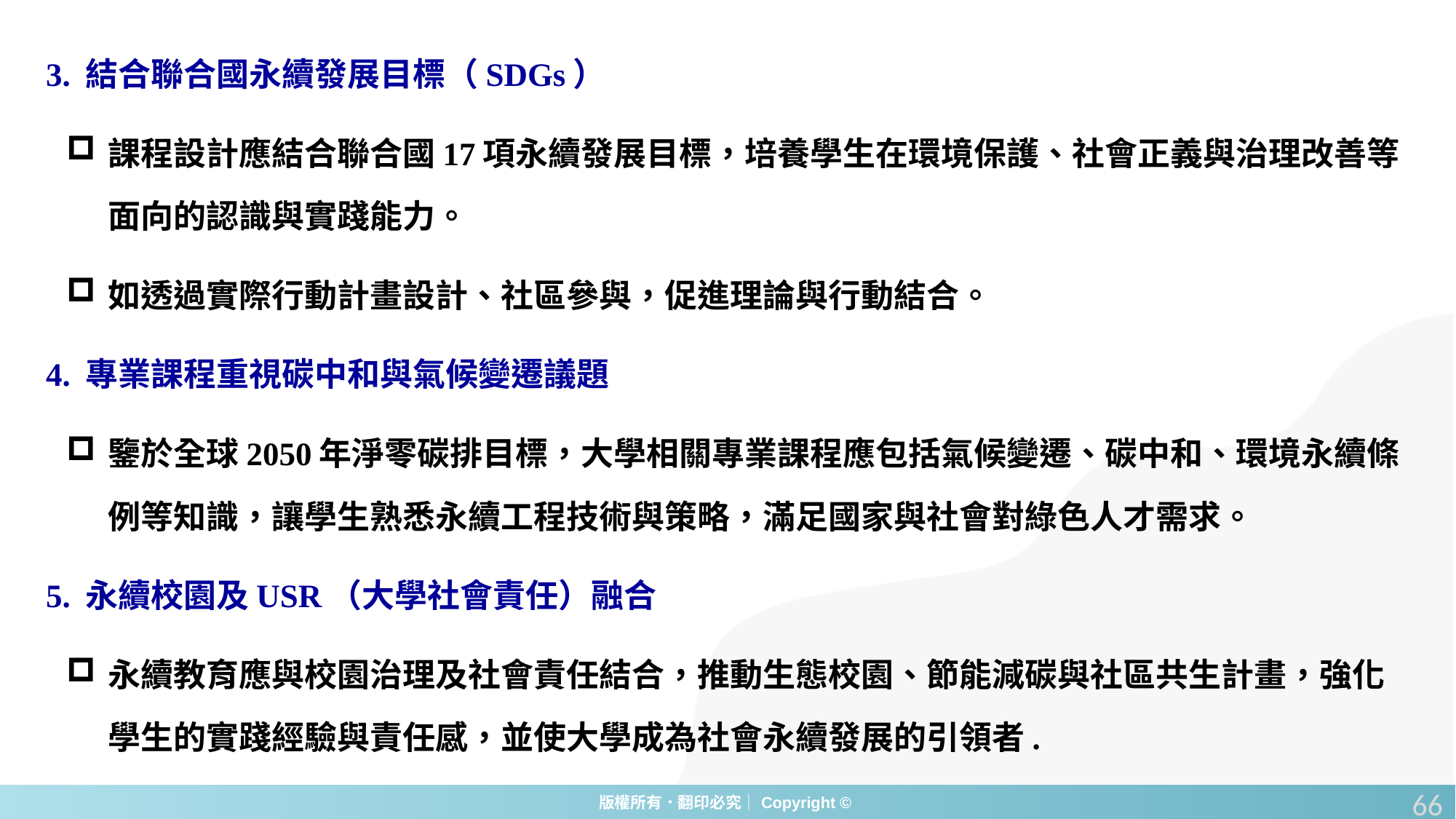

3. 結合聯合國永續發展目標（SDGs）
課程設計應結合聯合國17項永續發展目標，培養學生在環境保護、社會正義與治理改善等面向的認識與實踐能力。
如透過實際行動計畫設計、社區參與，促進理論與行動結合。
4. 專業課程重視碳中和與氣候變遷議題
鑒於全球2050年淨零碳排目標，大學相關專業課程應包括氣候變遷、碳中和、環境永續條例等知識，讓學生熟悉永續工程技術與策略，滿足國家與社會對綠色人才需求。
5. 永續校園及USR（大學社會責任）融合
永續教育應與校園治理及社會責任結合，推動生態校園、節能減碳與社區共生計畫，強化學生的實踐經驗與責任感，並使大學成為社會永續發展的引領者.
66